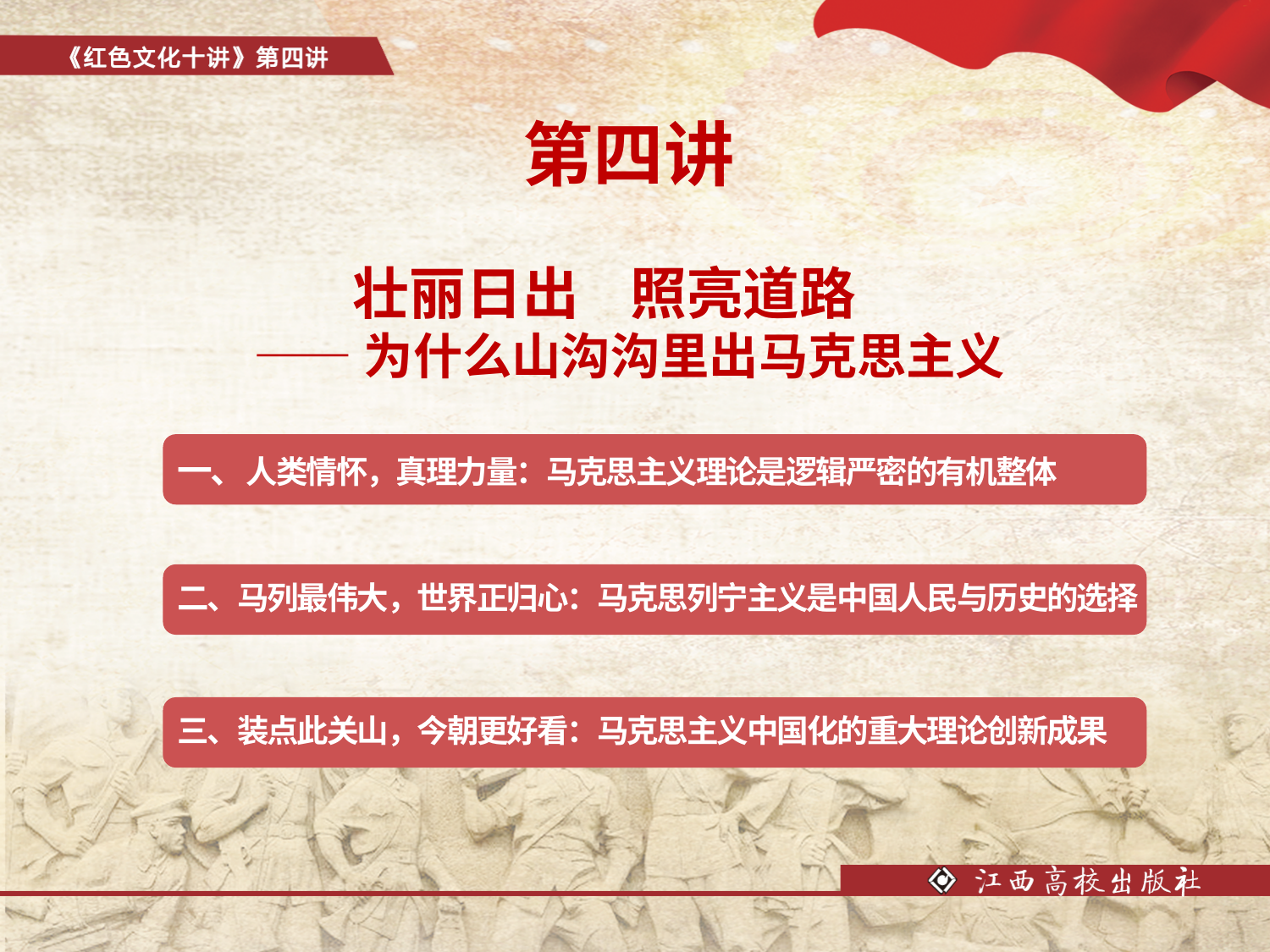

第四讲
           壮丽日出    照亮道路
     ——为什么山沟沟里出马克思主义

一、人类情怀，真理力量：马克思主义理论是逻辑严密的有机整体

二、马列最伟大，世界正归心：马克思列宁主义是中国人民与历史的选择

三、装点此关山，今朝更好看：马克思主义中国化的重大理论创新成果